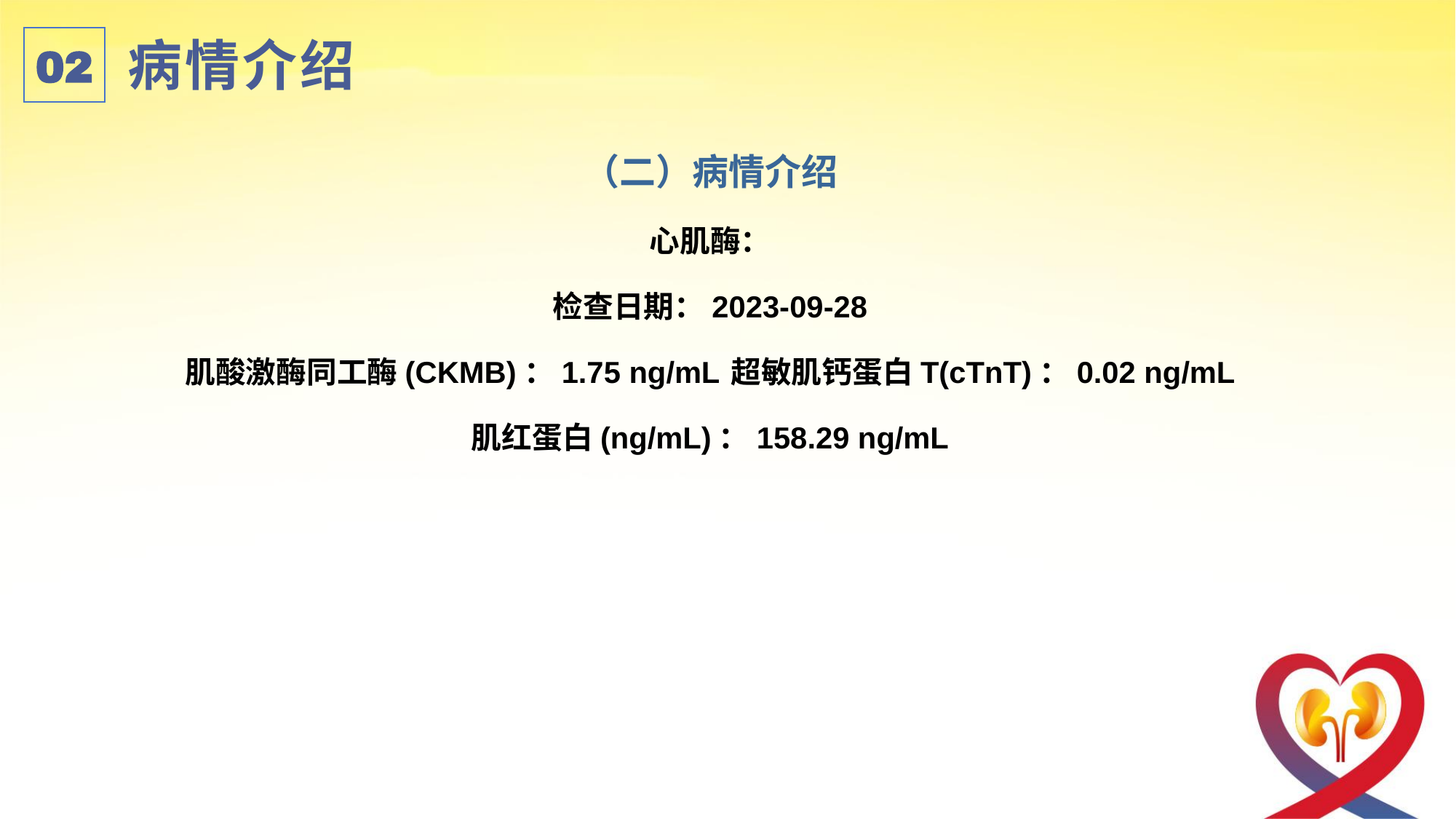

病情介绍
02
（二）病情介绍
心肌酶：
检查日期：2023-09-28
肌酸激酶同工酶(CKMB)：1.75 ng/mL	超敏肌钙蛋白T(cTnT)：0.02 ng/mL
肌红蛋白(ng/mL)：158.29 ng/mL